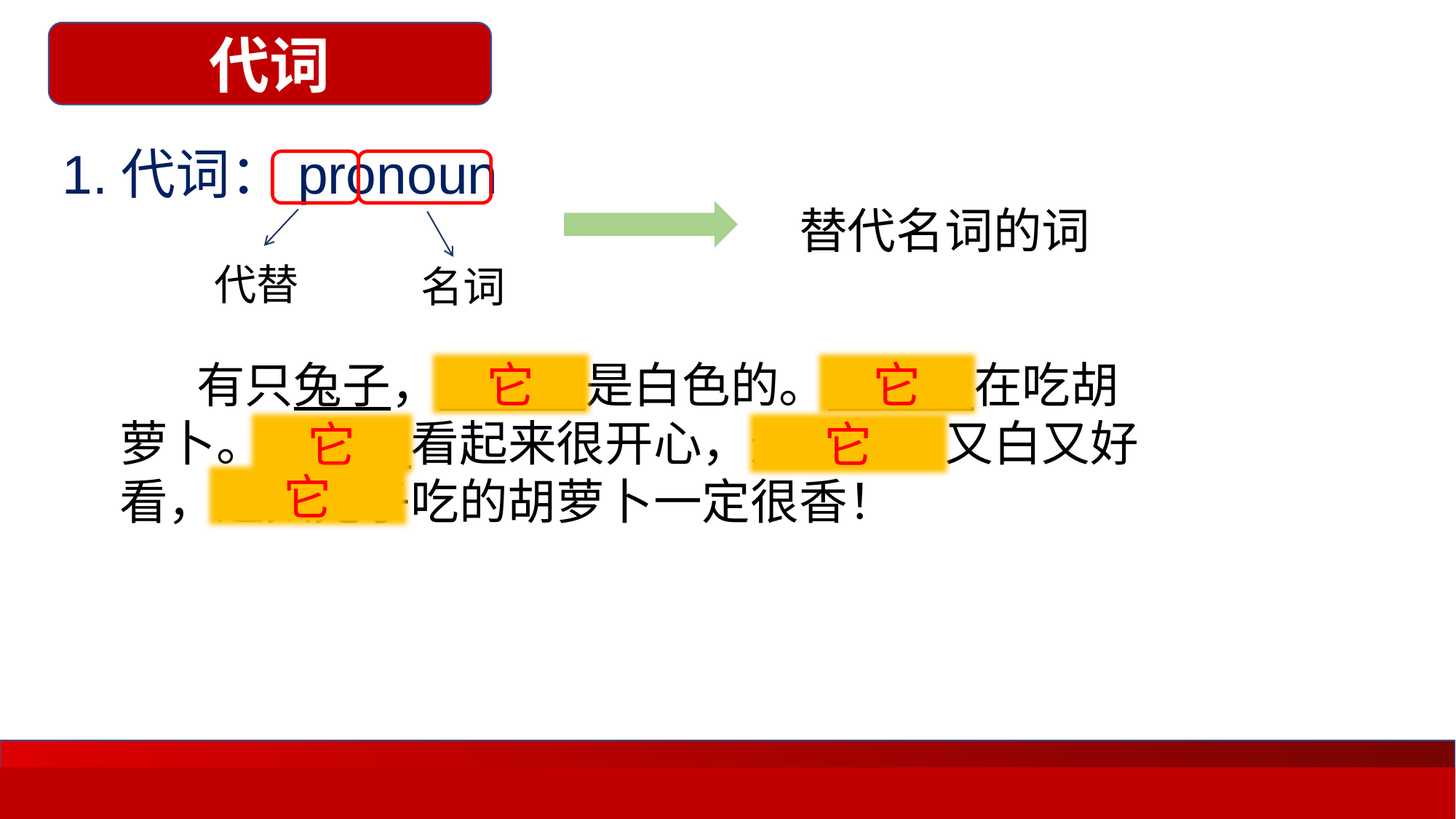

代词
1.代词：pronoun

替代名词的词

代替
名词
      有只兔子，这兔子是白色的。这兔子在吃胡萝卜。这兔子看起来很开心，这只兔子又白又好看，这只兔子吃的胡萝卜一定很香！
它
它
它
它
它